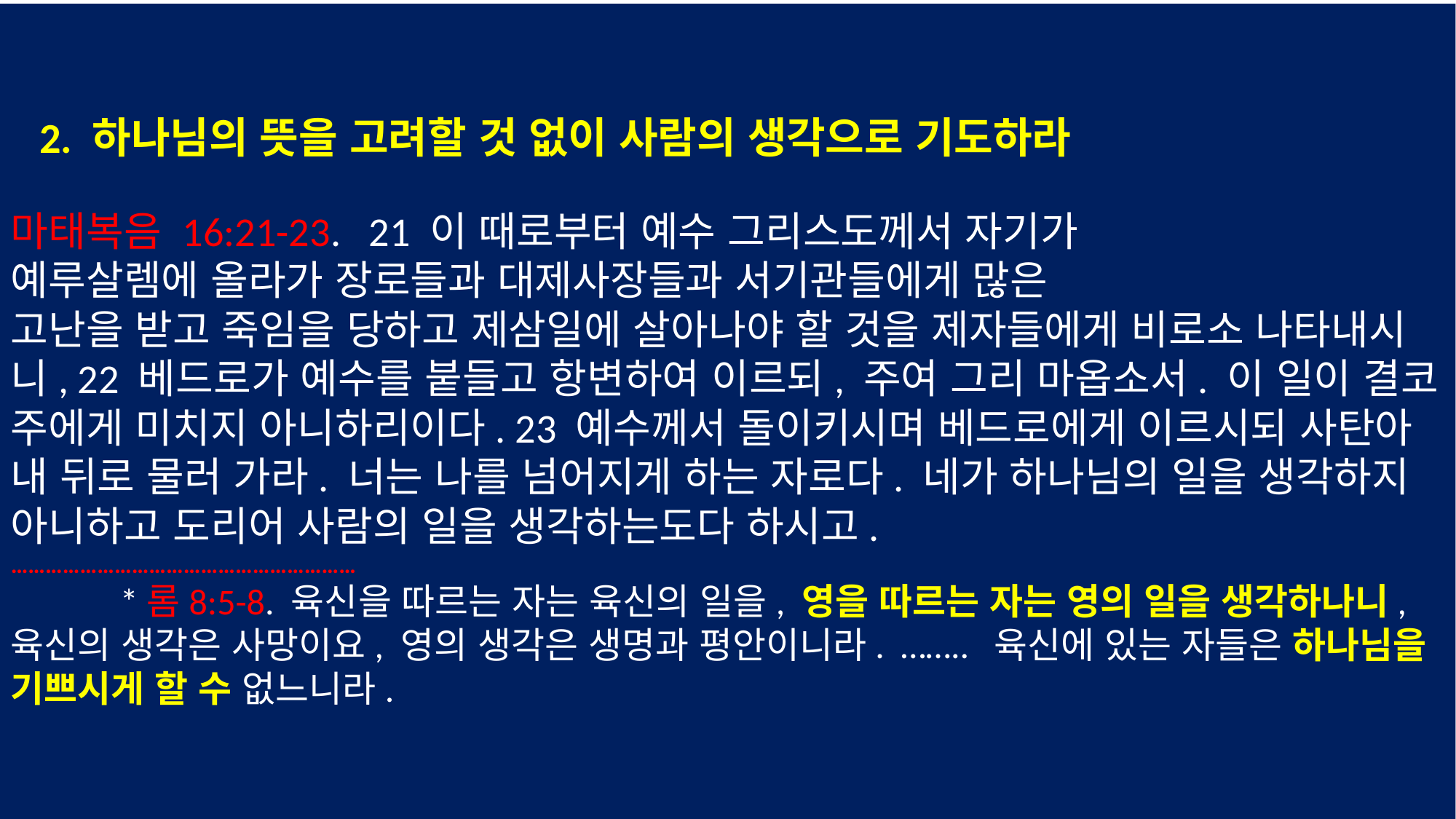

2. 하나님의 뜻을 고려할 것 없이 사람의 생각으로 기도하라

마태복음 16:21-23.   21 이 때로부터 예수 그리스도께서 자기가
예루살렘에 올라가 장로들과 대제사장들과 서기관들에게 많은
고난을 받고 죽임을 당하고 제삼일에 살아나야 할 것을 제자들에게 비로소 나타내시니, 22 베드로가 예수를 붙들고 항변하여 이르되, 주여 그리 마옵소서. 이 일이 결코 주에게 미치지 아니하리이다. 23 예수께서 돌이키시며 베드로에게 이르시되 사탄아 내 뒤로 물러 가라. 너는 나를 넘어지게 하는 자로다. 네가 하나님의 일을 생각하지 아니하고 도리어 사람의 일을 생각하는도다 하시고.
……………………………………………………
	*롬8:5-8. 육신을 따르는 자는 육신의 일을, 영을 따르는 자는 영의 일을 생각하나니, 육신의 생각은 사망이요, 영의 생각은 생명과 평안이니라.  ……..  육신에 있는 자들은 하나님을 기쁘시게 할 수 없느니라.